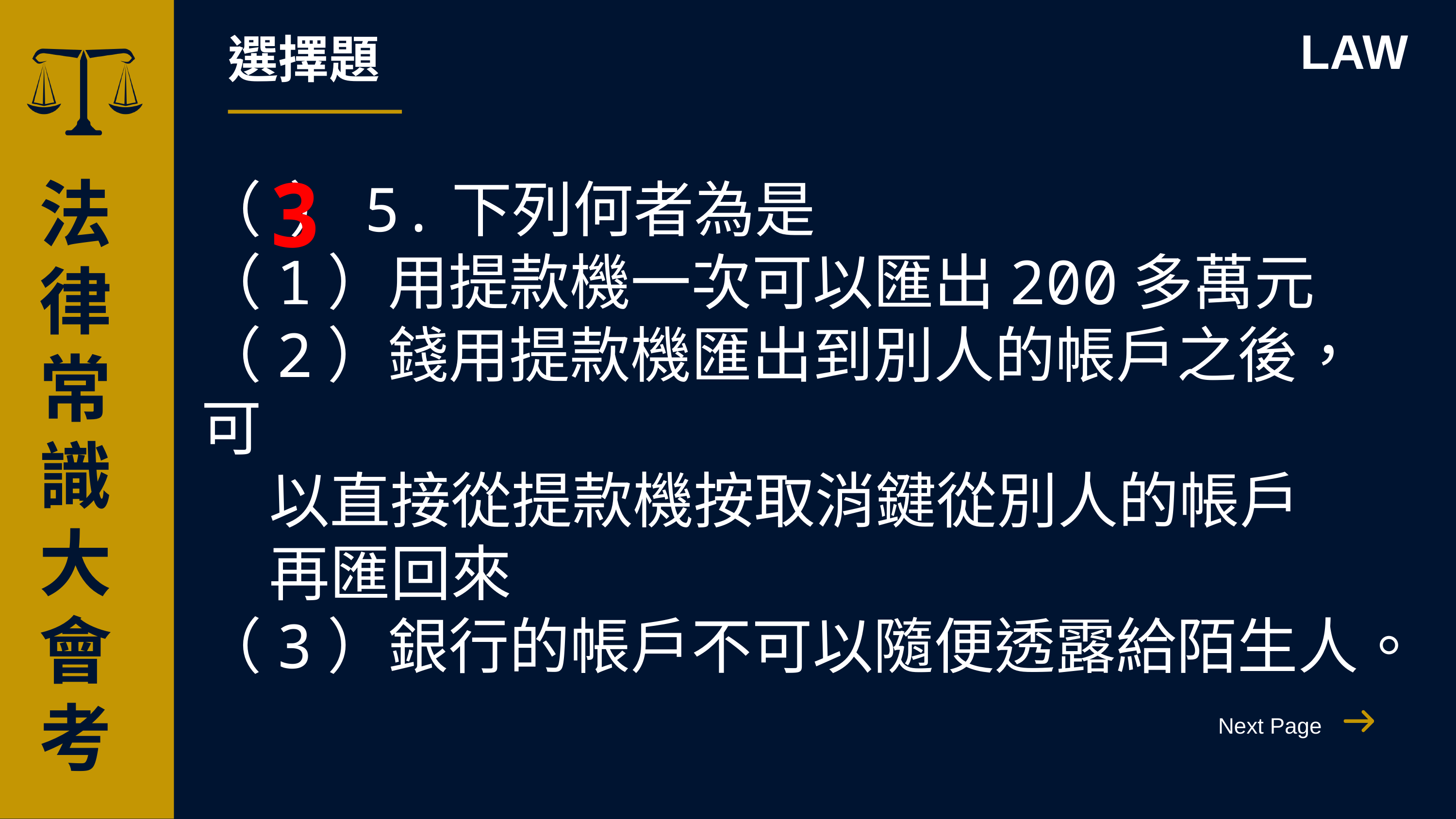

選擇題

LAW

3
法律常識
大會考
（  ）5.下列何者為是
（1）用提款機一次可以匯出200多萬元
（2）錢用提款機匯出到別人的帳戶之後，可
     以直接從提款機按取消鍵從別人的帳戶
     再匯回來
（3）銀行的帳戶不可以隨便透露給陌生人。
Next Page